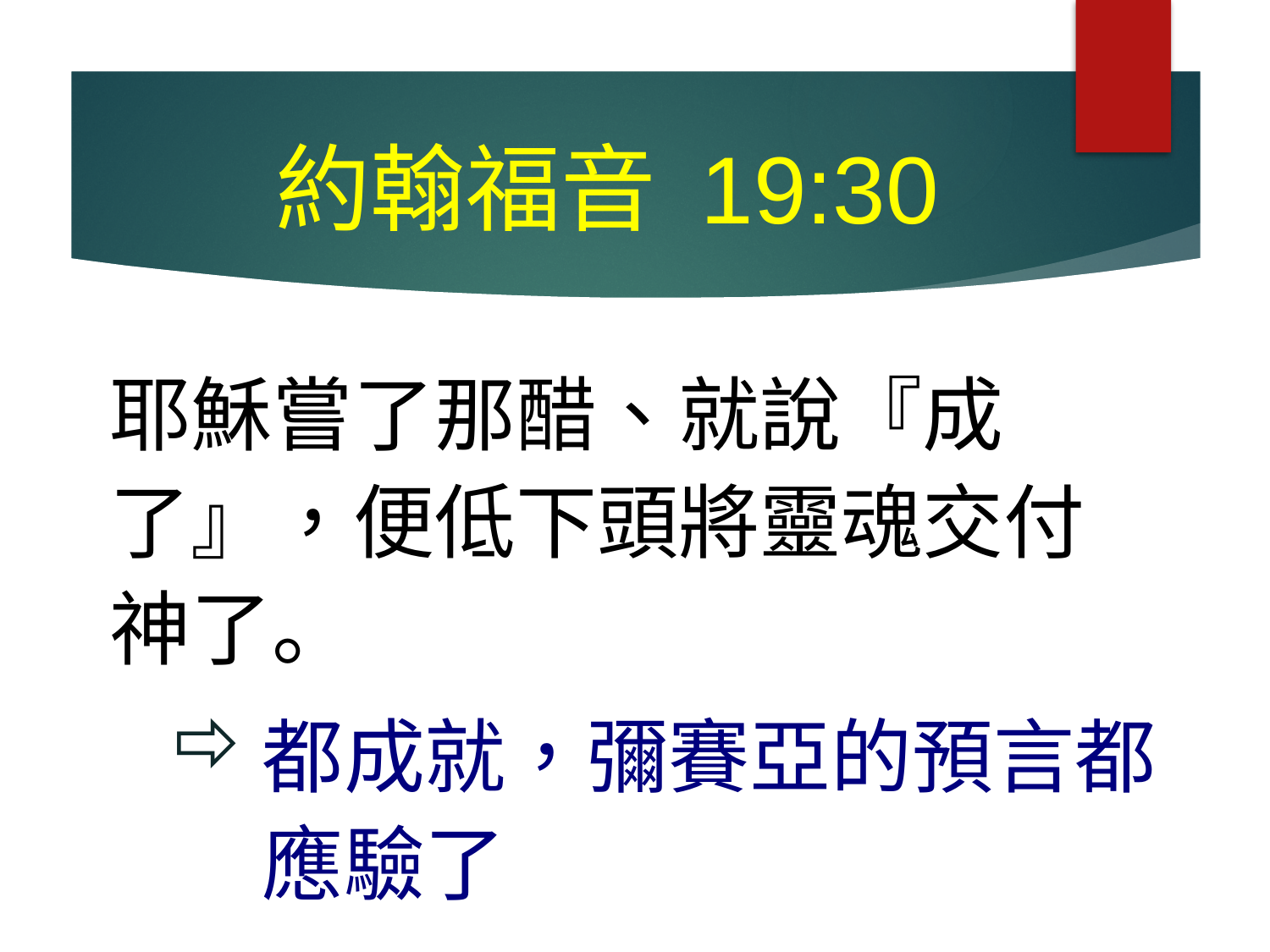

# 約翰福音 19:30
耶穌嘗了那醋、就說『成了』，便低下頭將靈魂交付神了。
都成就，彌賽亞的預言都應驗了